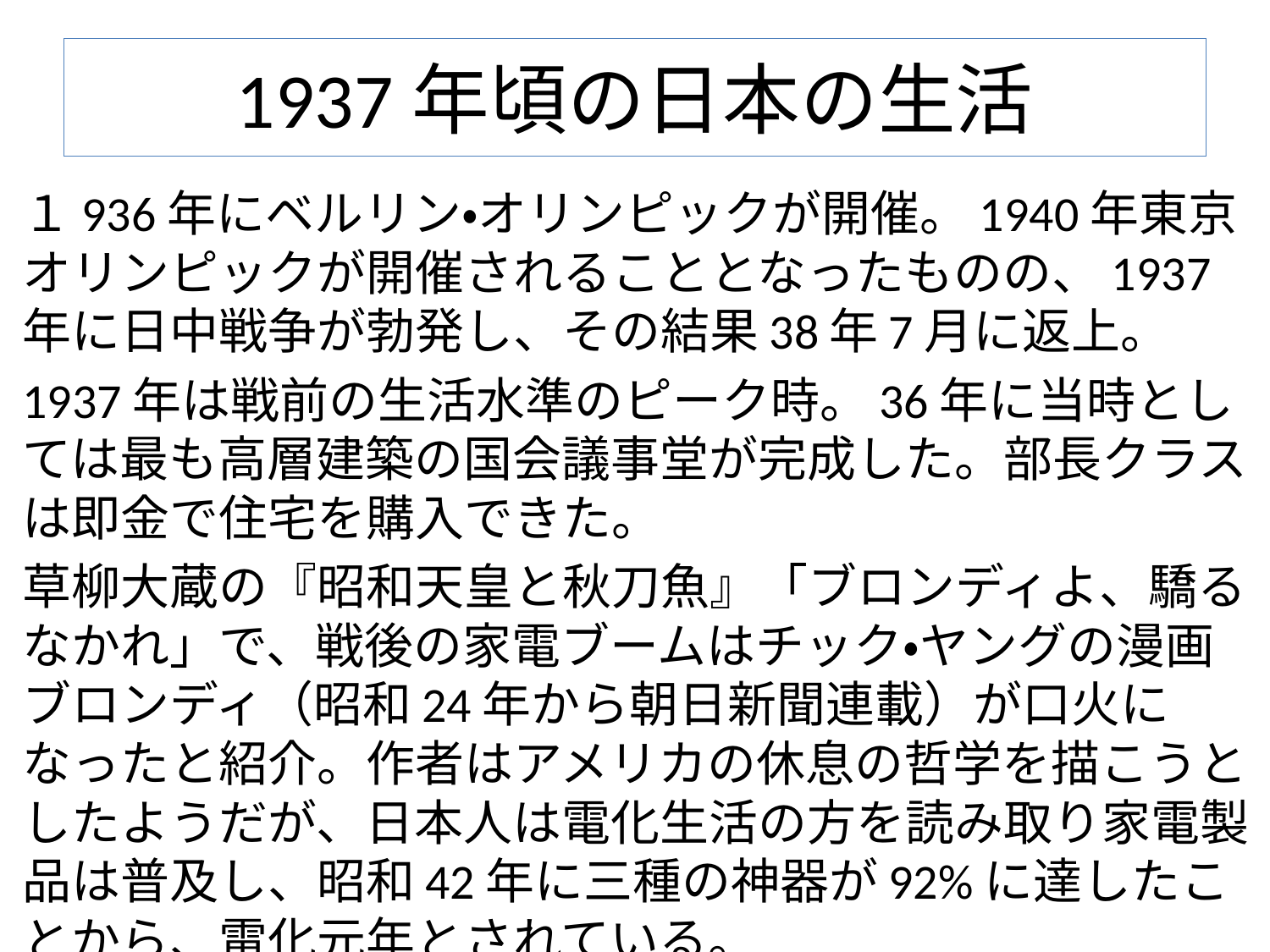

# 1937年頃の日本の生活
１936年にベルリン・オリンピックが開催。1940年東京オリンピックが開催されることとなったものの、1937年に日中戦争が勃発し、その結果38年7月に返上。
1937年は戦前の生活水準のピーク時。36年に当時としては最も高層建築の国会議事堂が完成した。部長クラスは即金で住宅を購入できた。
草柳大蔵の『昭和天皇と秋刀魚』「ブロンディよ、驕るなかれ」で、戦後の家電ブームはチック・ヤングの漫画ブロンディ（昭和24年から朝日新聞連載）が口火になったと紹介。作者はアメリカの休息の哲学を描こうとしたようだが、日本人は電化生活の方を読み取り家電製品は普及し、昭和42年に三種の神器が92%に達したことから、電化元年とされている。